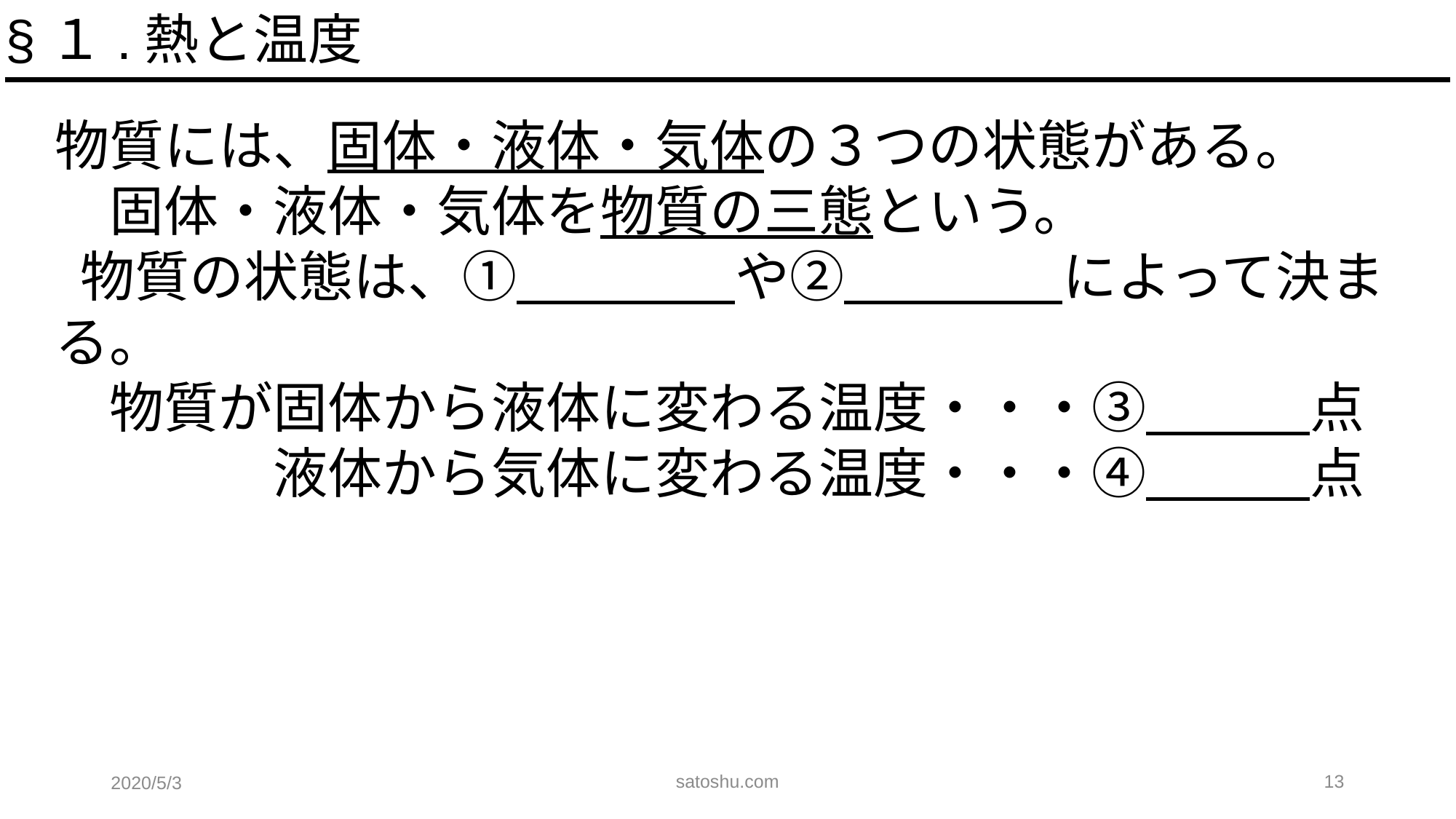

§１.熱と温度
物質には、固体・液体・気体の３つの状態がある。　　固体・液体・気体を物質の三態という。
 物質の状態は、①　　　　や②　　　　によって決まる。
　物質が固体から液体に変わる温度・・・③　　　点
　　　　液体から気体に変わる温度・・・④　　　点
satoshu.com
13
2020/5/3